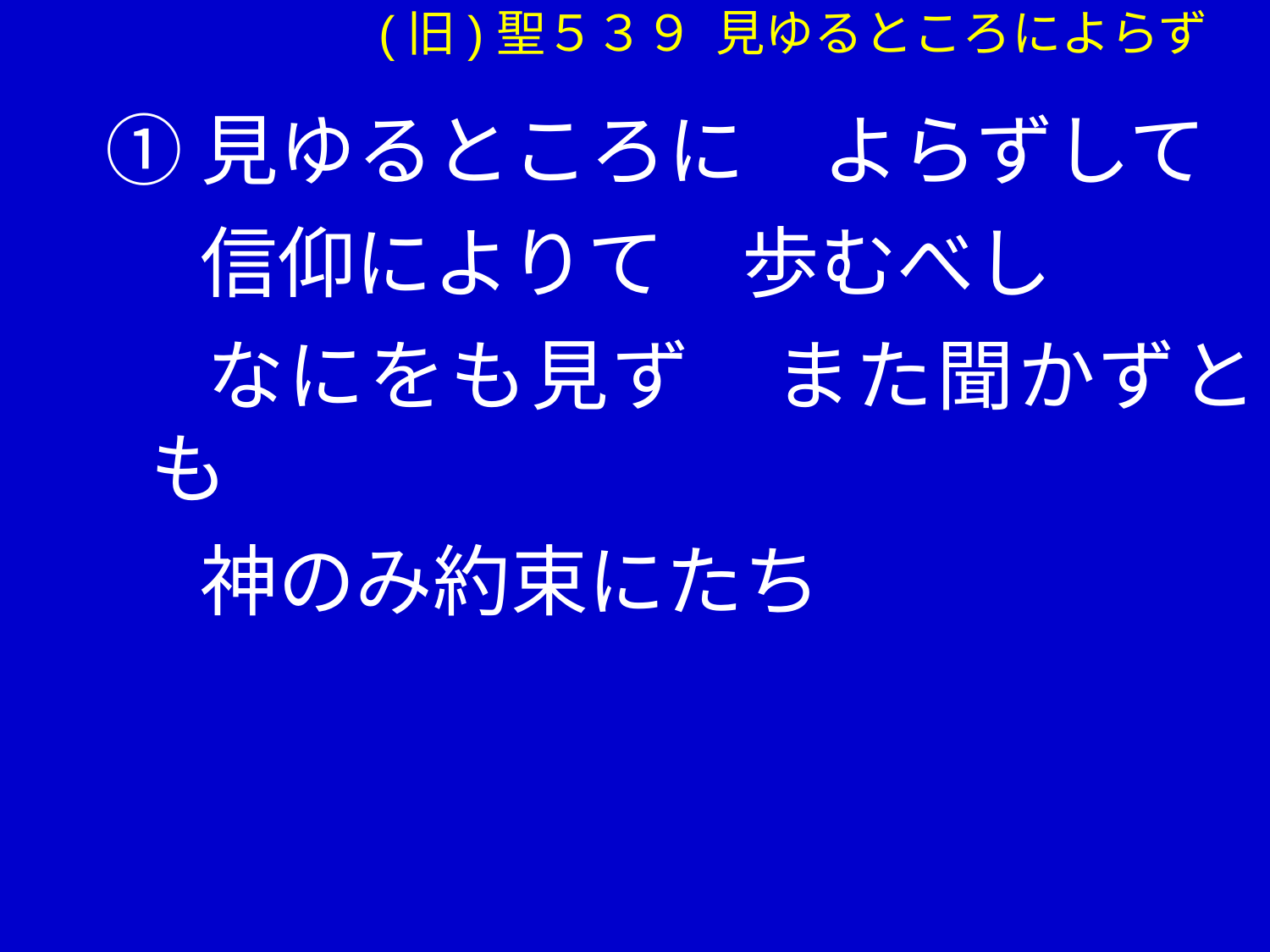

①見ゆるところに　よらずして
　 信仰によりて　歩むべし
　 なにをも見ず　また聞かずとも
　 神のみ約束にたち
(旧)聖５３９  見ゆるところによらず